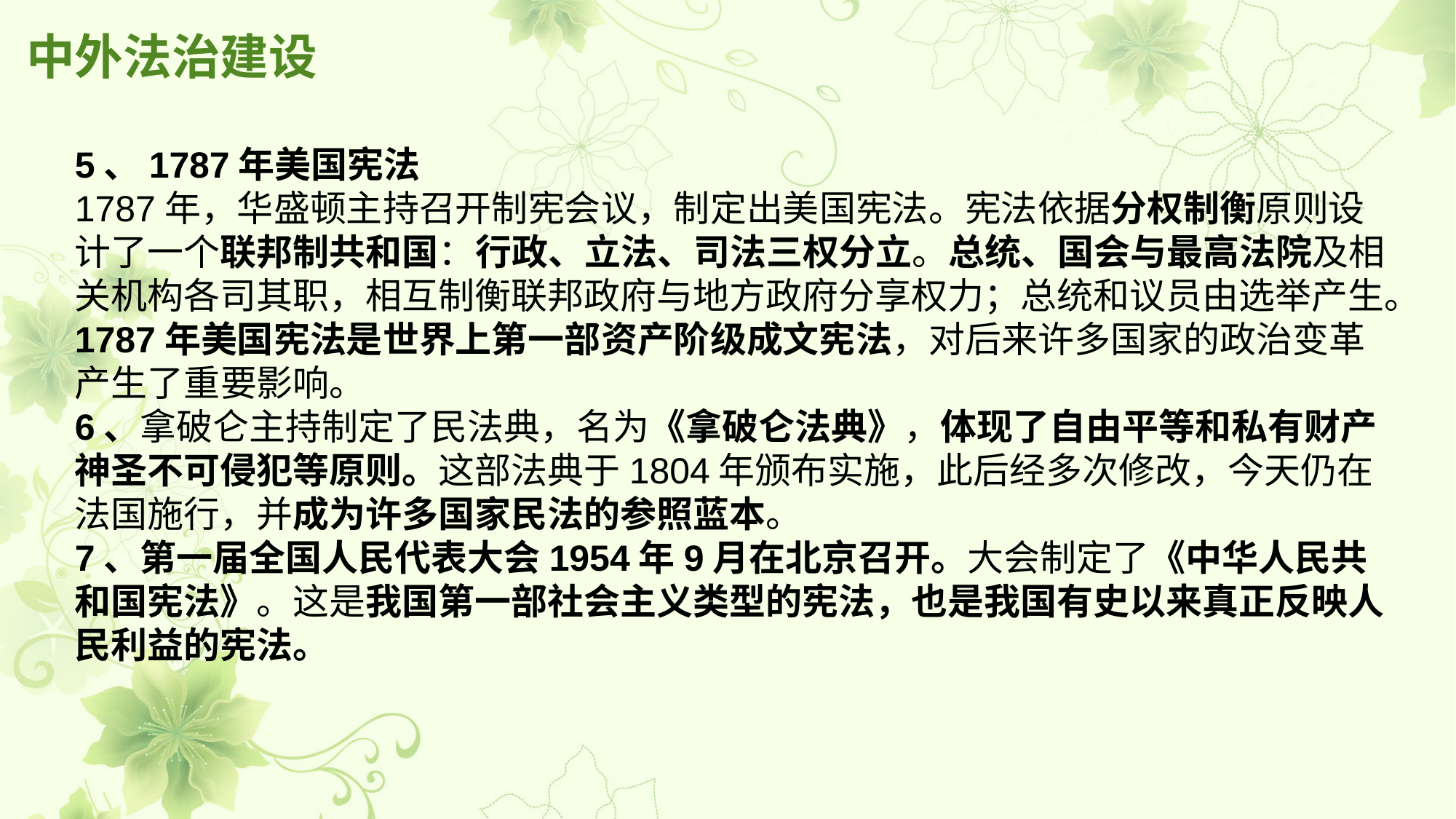

# 中外法治建设

5、1787年美国宪法
1787年，华盛顿主持召开制宪会议，制定出美国宪法。宪法依据分权制衡原则设计了一个联邦制共和国：行政、立法、司法三权分立。总统、国会与最高法院及相关机构各司其职，相互制衡联邦政府与地方政府分享权力；总统和议员由选举产生。1787年美国宪法是世界上第一部资产阶级成文宪法，对后来许多国家的政治变革产生了重要影响。
6、拿破仑主持制定了民法典，名为《拿破仑法典》，体现了自由平等和私有财产神圣不可侵犯等原则。这部法典于1804年颁布实施，此后经多次修改，今天仍在法国施行，并成为许多国家民法的参照蓝本。
7、第一届全国人民代表大会1954年9月在北京召开。大会制定了《中华人民共和国宪法》。这是我国第一部社会主义类型的宪法，也是我国有史以来真正反映人民利益的宪法。